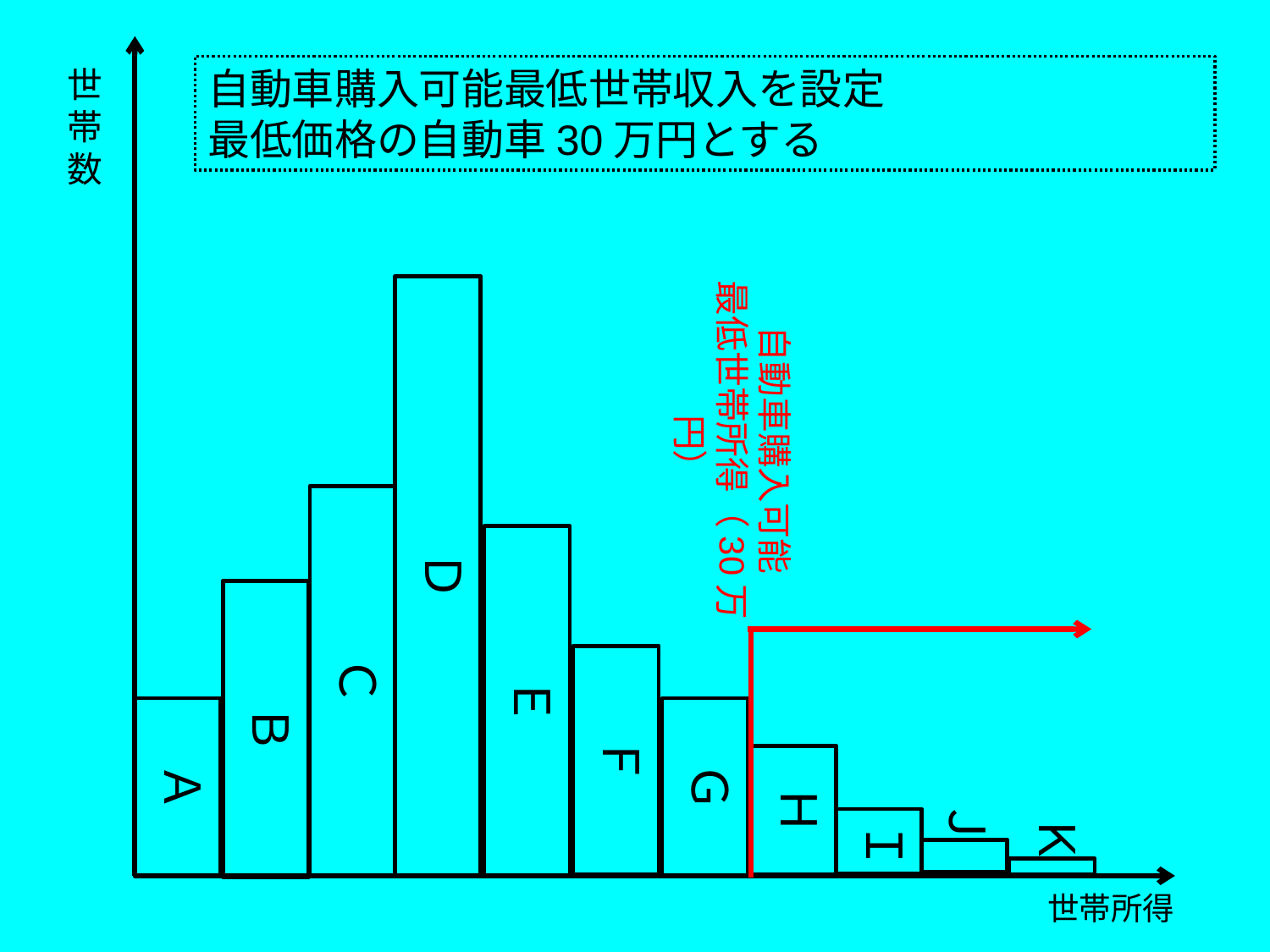

自動車購入可能最低世帯収入を設定
最低価格の自動車30万円とする
世帯数
自動車購入可能
最低世帯所得（30万円）
Ｄ
Ｃ
Ｅ
Ｂ
Ｆ
Ａ
Ｇ
Ｈ
Ｊ
Ｋ
Ｉ

世帯所得